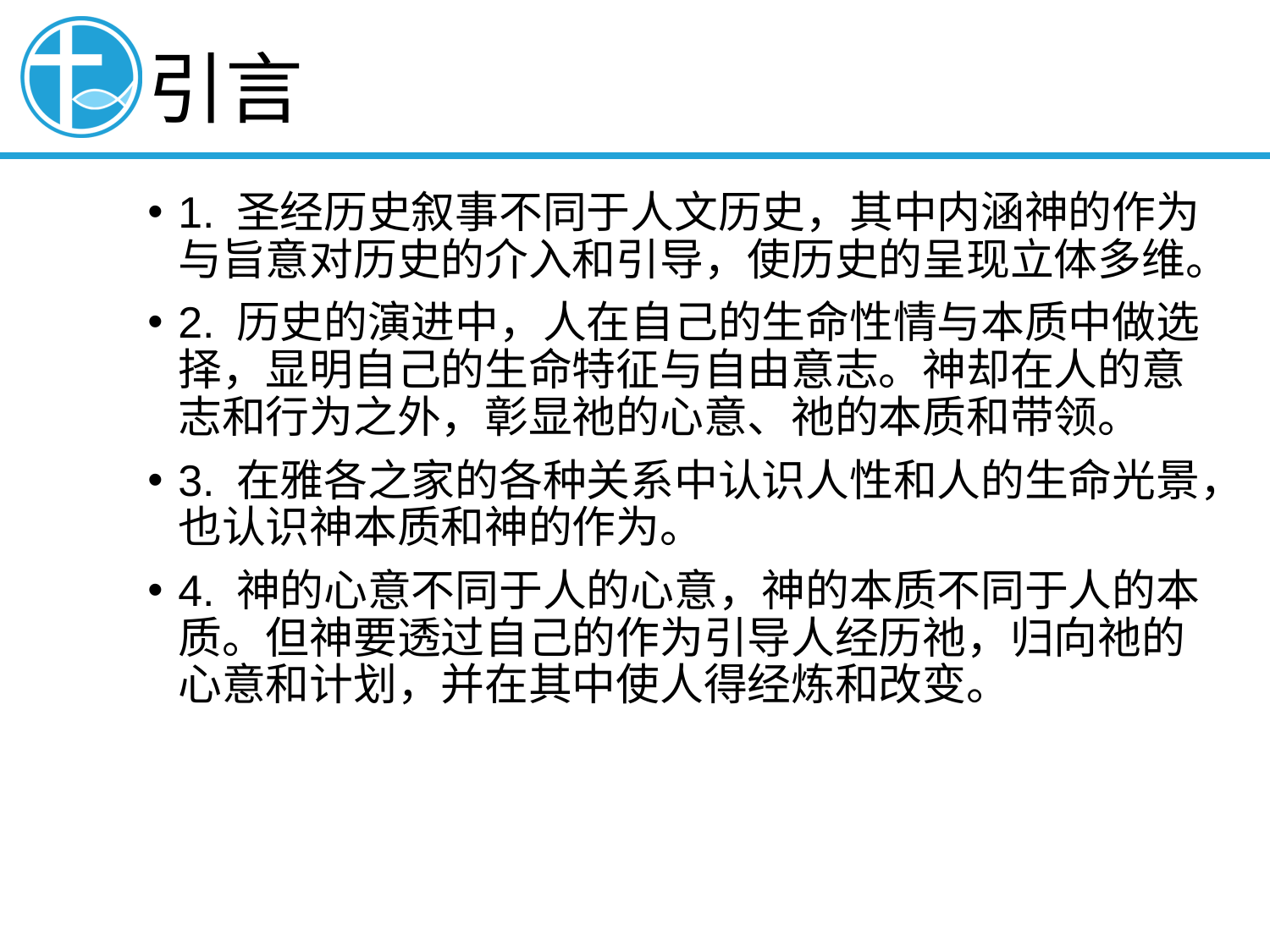

# 引言
1. 圣经历史叙事不同于人文历史，其中内涵神的作为与旨意对历史的介入和引导，使历史的呈现立体多维。
2. 历史的演进中，人在自己的生命性情与本质中做选择，显明自己的生命特征与自由意志。神却在人的意志和行为之外，彰显祂的心意、祂的本质和带领。
3. 在雅各之家的各种关系中认识人性和人的生命光景，也认识神本质和神的作为。
4. 神的心意不同于人的心意，神的本质不同于人的本质。但神要透过自己的作为引导人经历祂，归向祂的心意和计划，并在其中使人得经炼和改变。